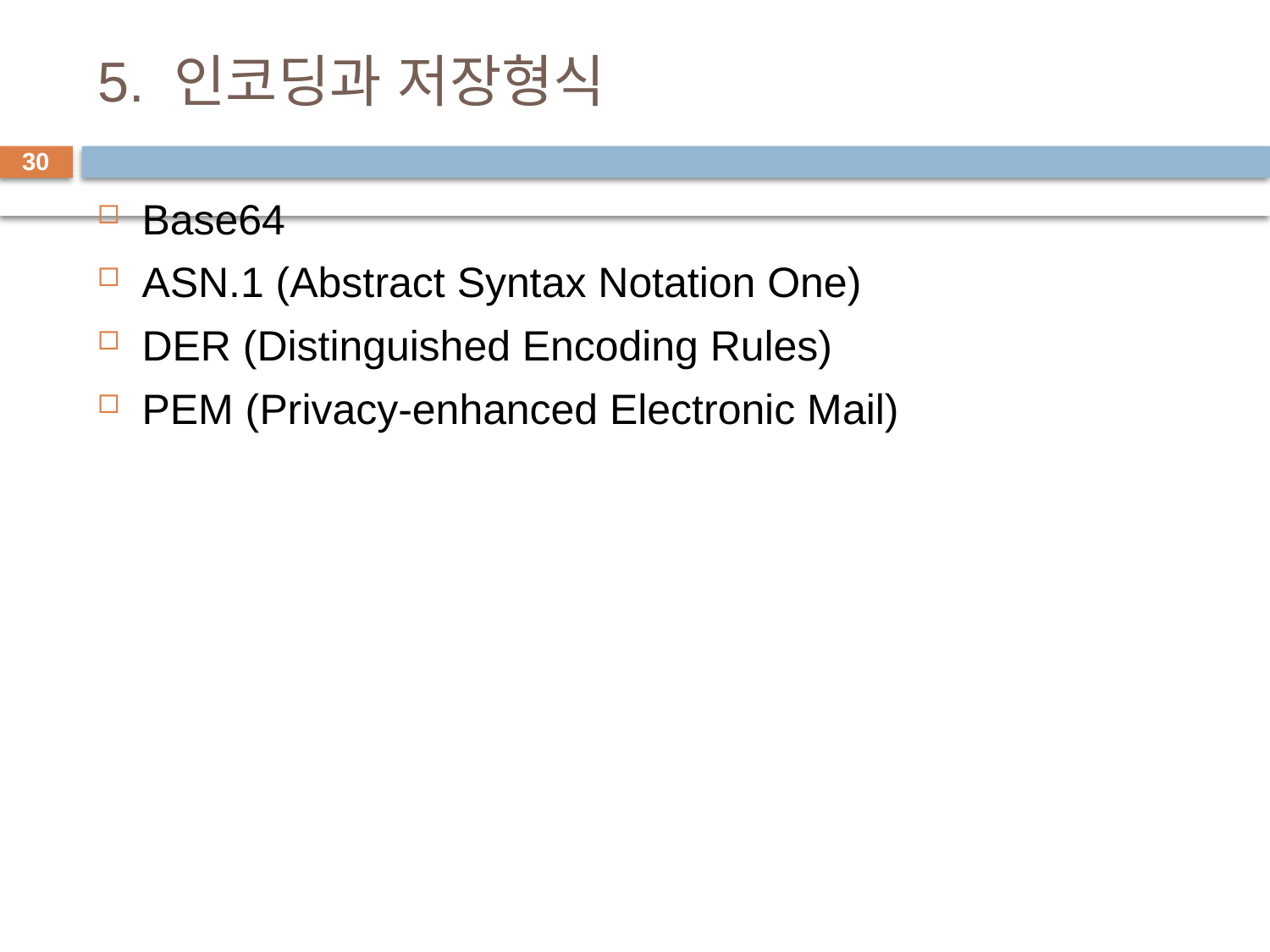

# 5. 인코딩과 저장형식
30
Base64
ASN.1 (Abstract Syntax Notation One)
DER (Distinguished Encoding Rules)
PEM (Privacy-enhanced Electronic Mail)